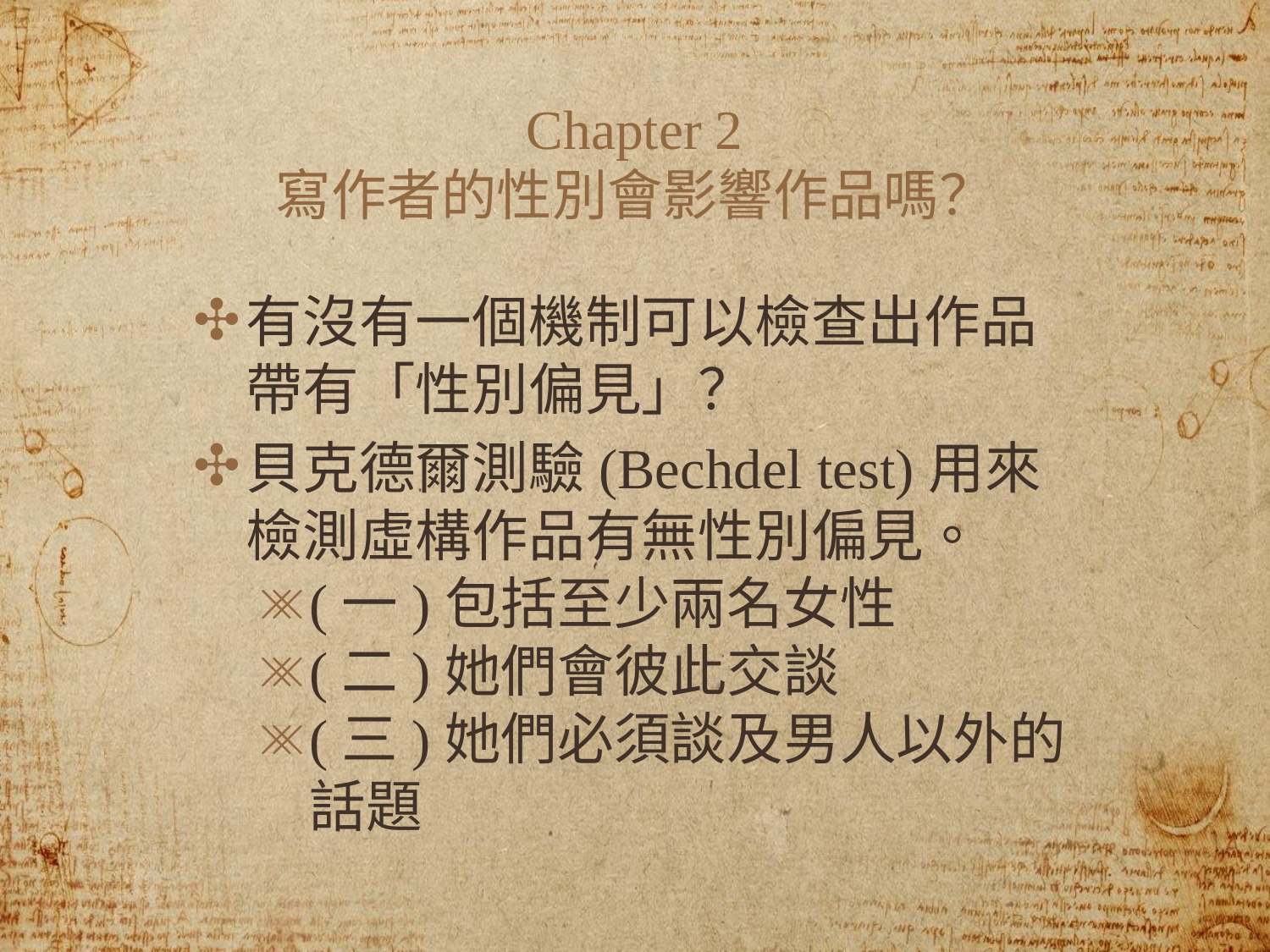

# Chapter 2
寫作者的性別會影響作品嗎？
有沒有一個機制可以檢查出作品帶有「性別偏見」？
貝克德爾測驗(Bechdel test)用來檢測虛構作品有無性別偏見。
(一)包括至少兩名女性
(二)她們會彼此交談
(三)她們必須談及男人以外的話題